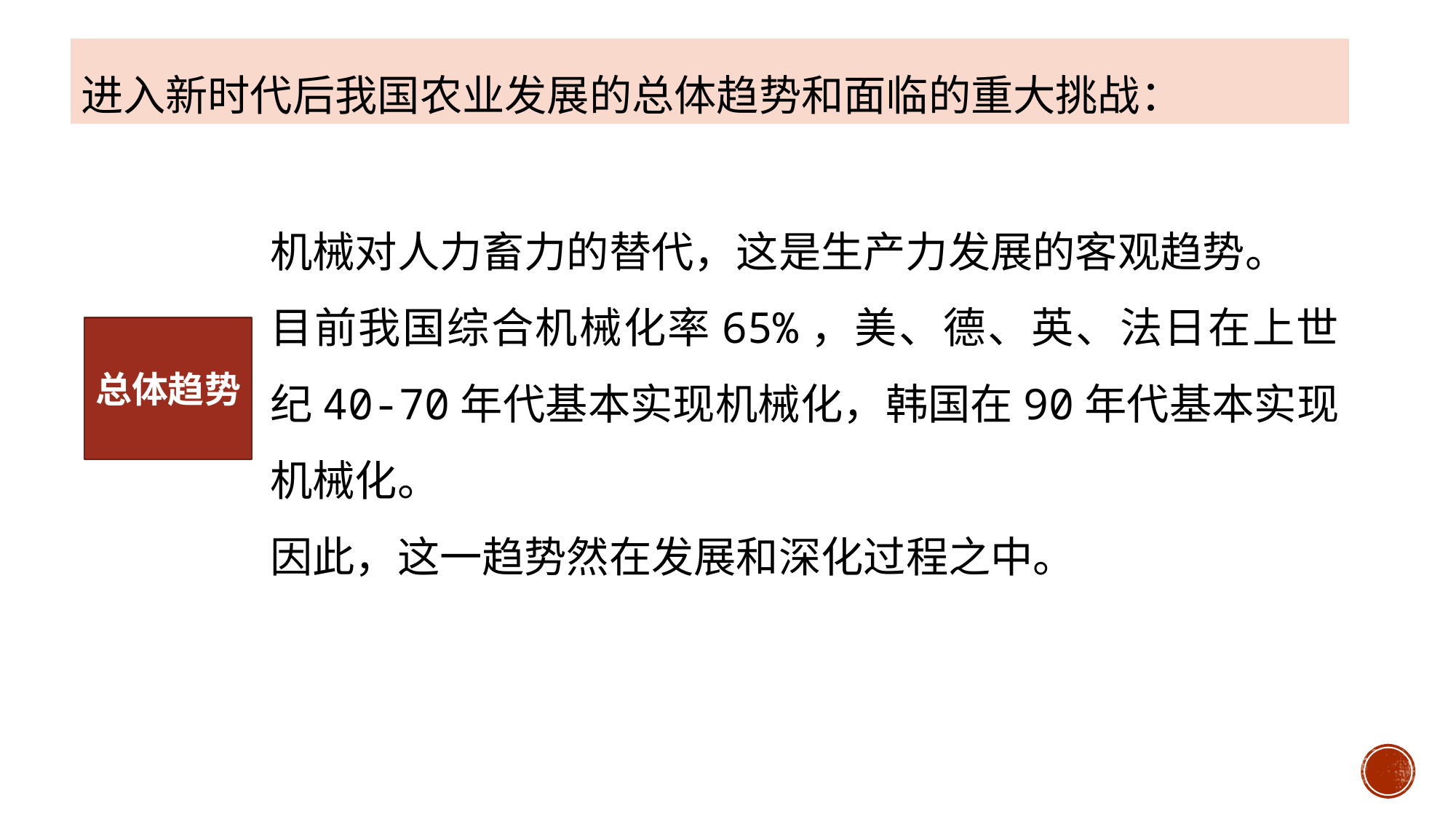

进入新时代后我国农业发展的总体趋势和面临的重大挑战：
机械对人力畜力的替代，这是生产力发展的客观趋势。
目前我国综合机械化率65%，美、德、英、法日在上世纪40-70年代基本实现机械化，韩国在90年代基本实现机械化。
因此，这一趋势然在发展和深化过程之中。

总体趋势